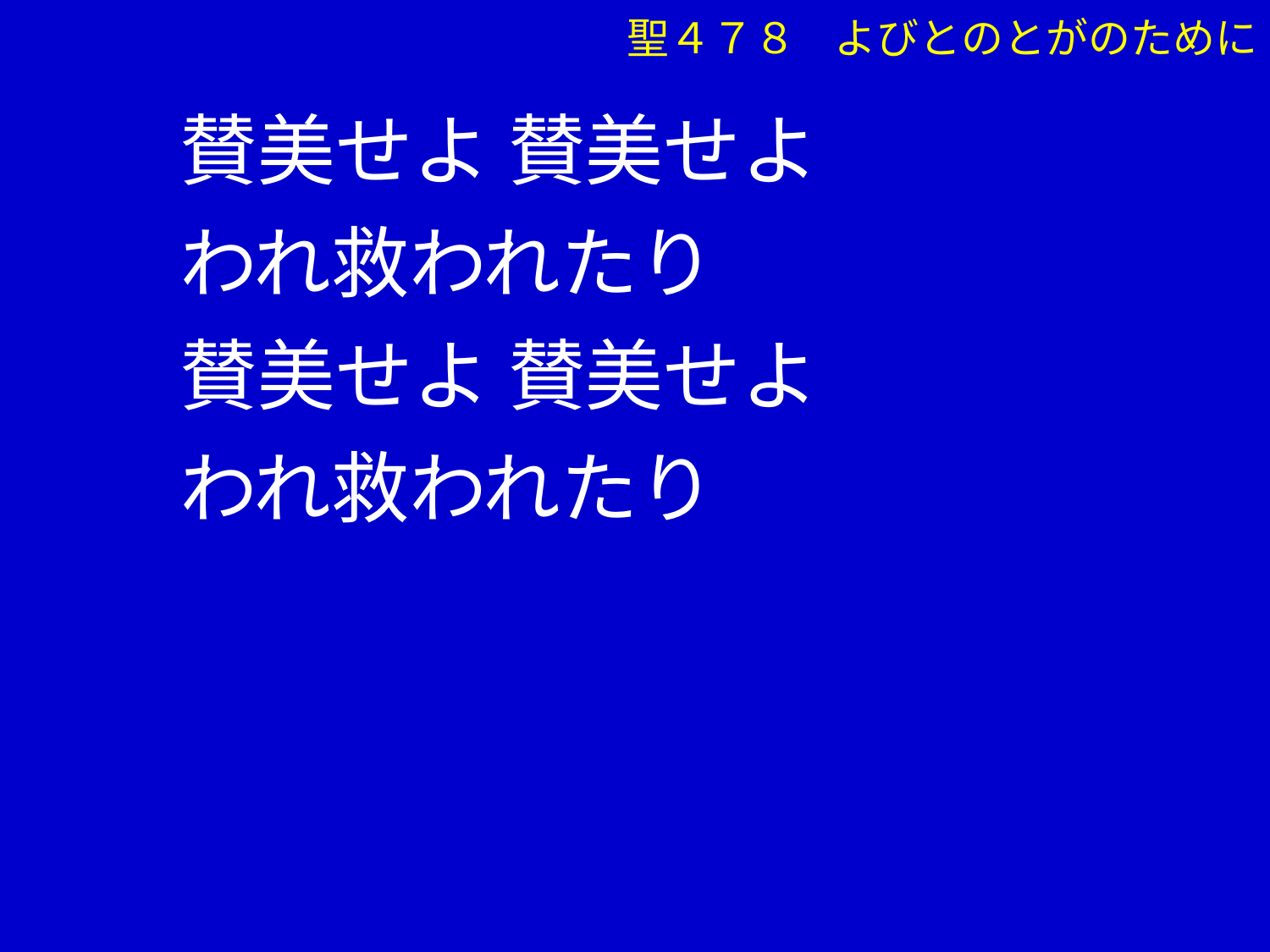

賛美せよ 賛美せよ
　われ救われたり
　賛美せよ 賛美せよ
　われ救われたり

聖４７８    よびとのとがのために